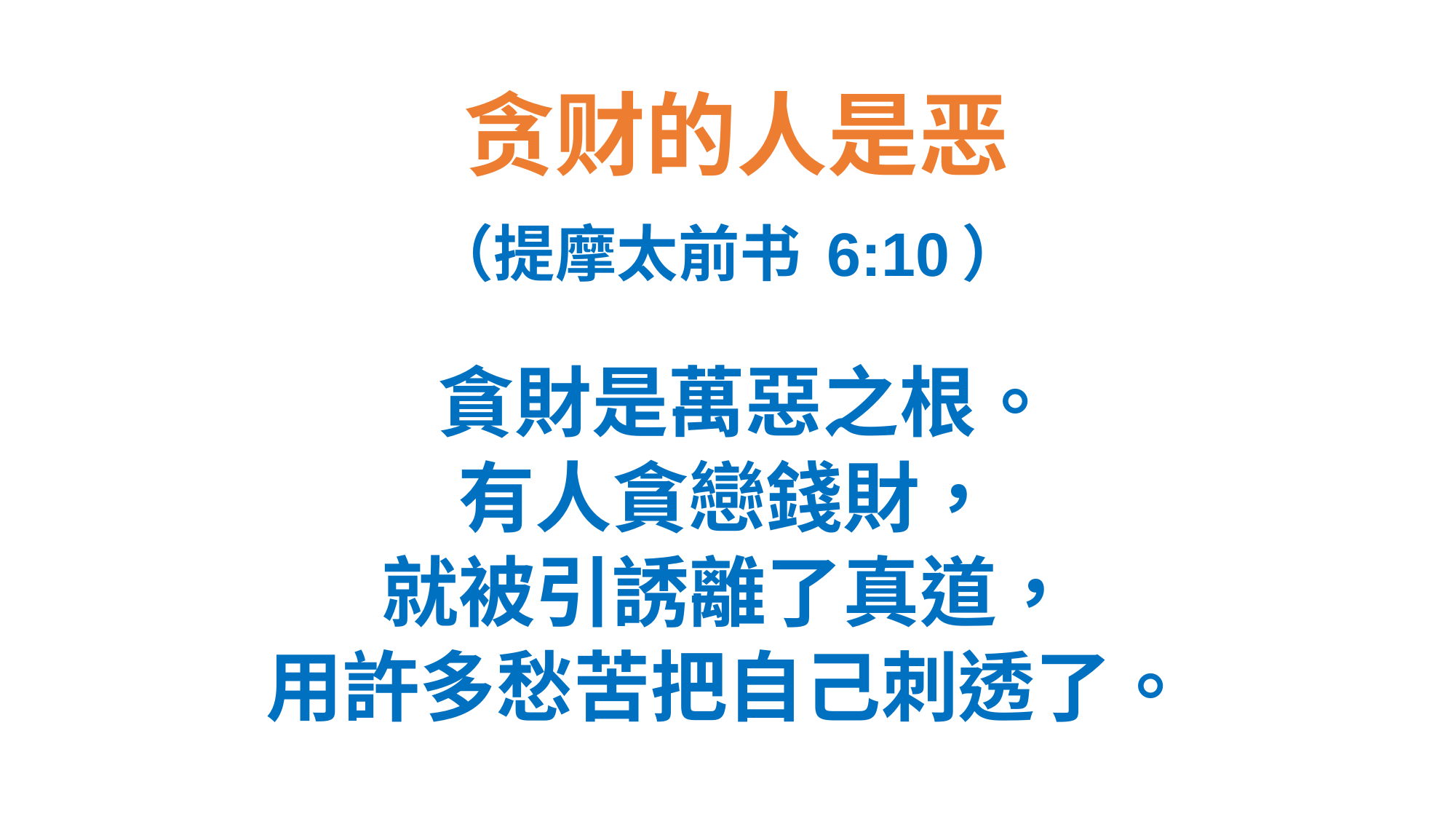

# 贪财的人是恶
（提摩太前书 6:10）

  貪財是萬惡之根。
有人貪戀錢財，
就被引誘離了真道，
用許多愁苦把自己刺透了。